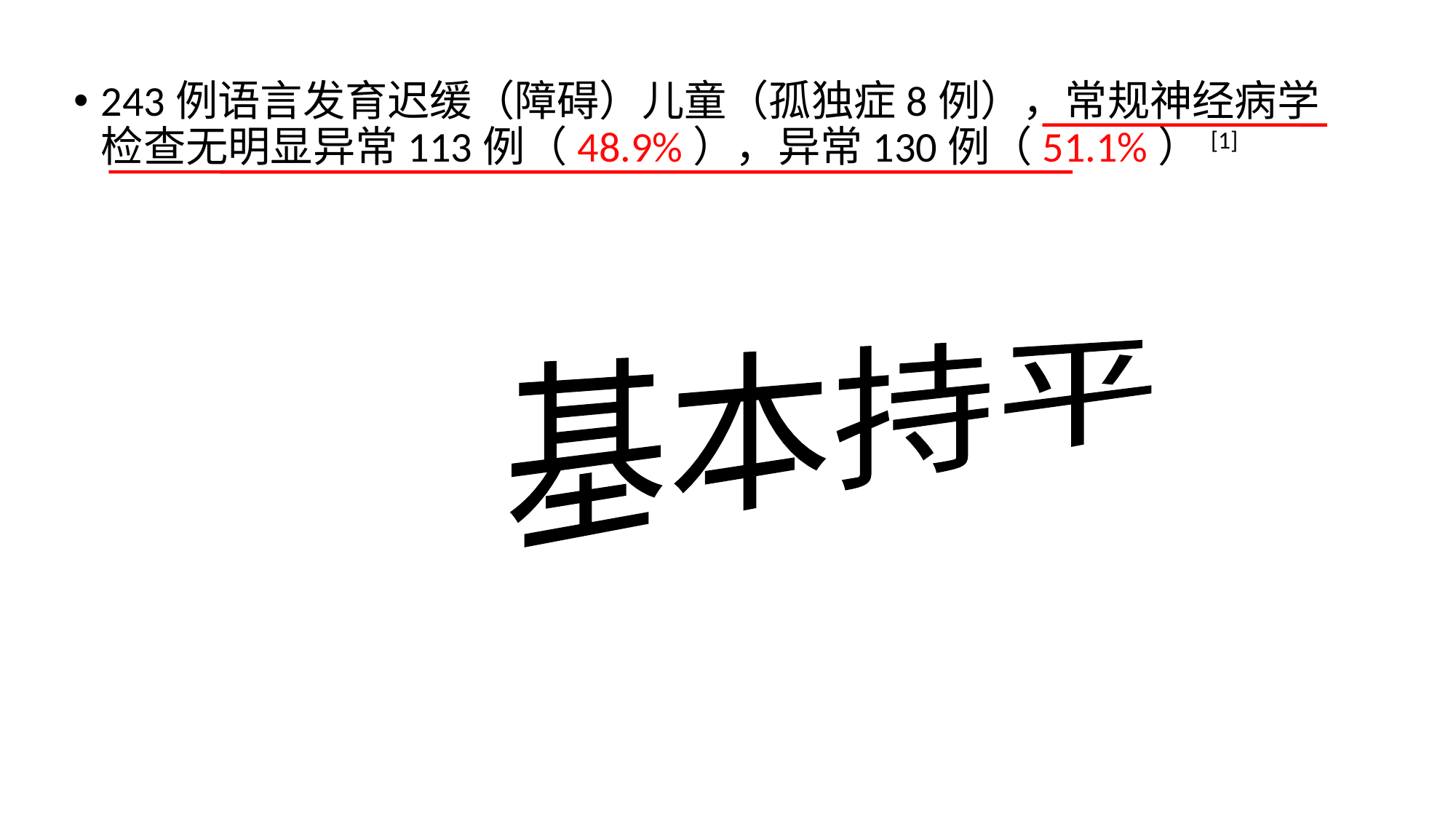

243例语言发育迟缓（障碍）儿童（孤独症8例），常规神经病学检查无明显异常113例（48.9%），异常130例（51.1%）[1]

基本持平